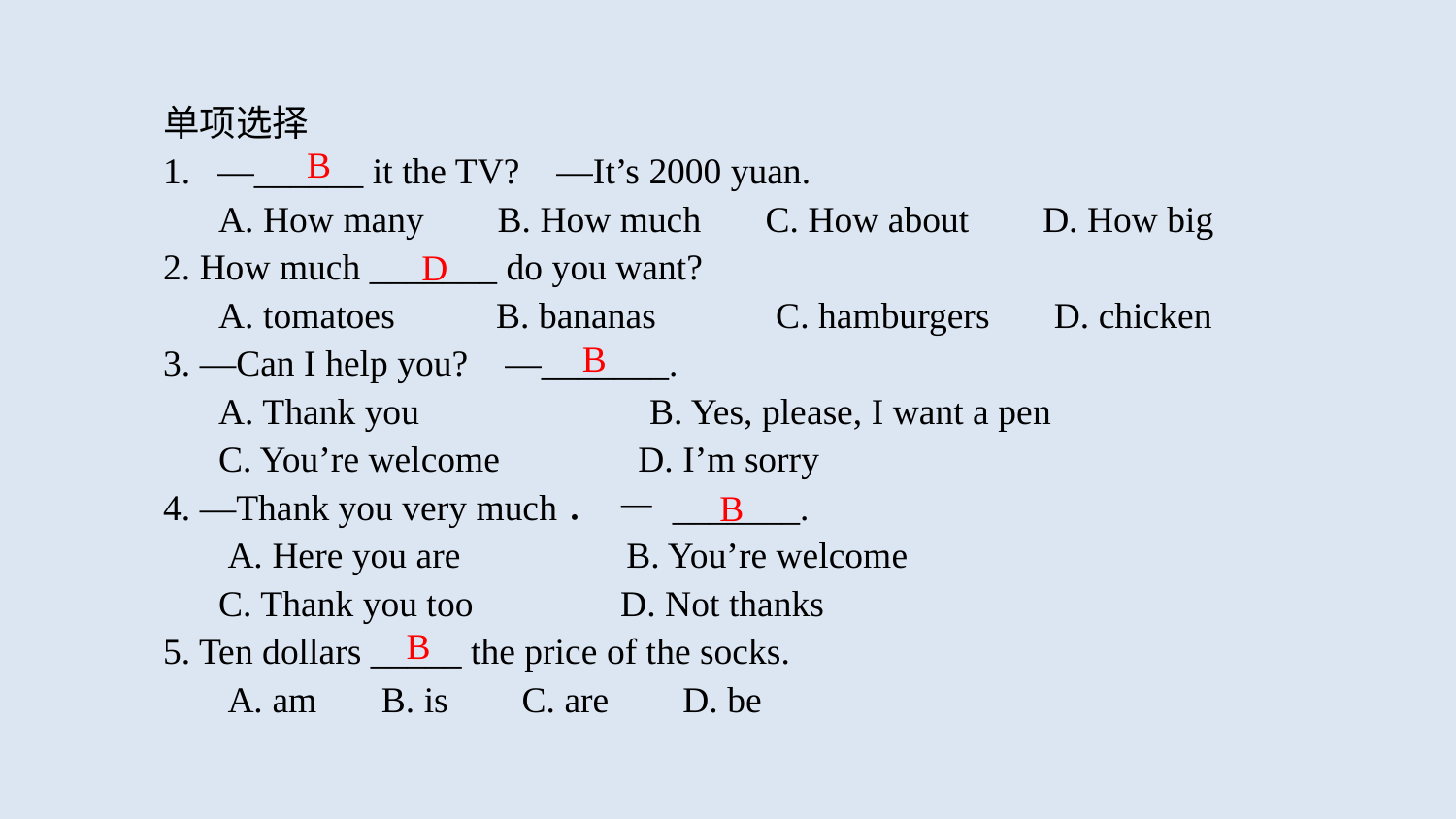

单项选择
—______ it the TV?    —It’s 2000 yuan.
      A. How many        B. How much       C. How about        D. How big
2. How much _______ do you want?
      A. tomatoes           B. bananas             C. hamburgers       D. chicken
3. —Can I help you?    —_______.
      A. Thank you                         B. Yes, please, I want a pen
      C. You’re welcome               D. I’m sorry
4. —Thank you very much．  — _______.
       A. Here you are                  B. You’re welcome
      C. Thank you too                D. Not thanks
5. Ten dollars _____ the price of the socks.
       A. am       B. is        C. are        D. be
B
D
B
B
B